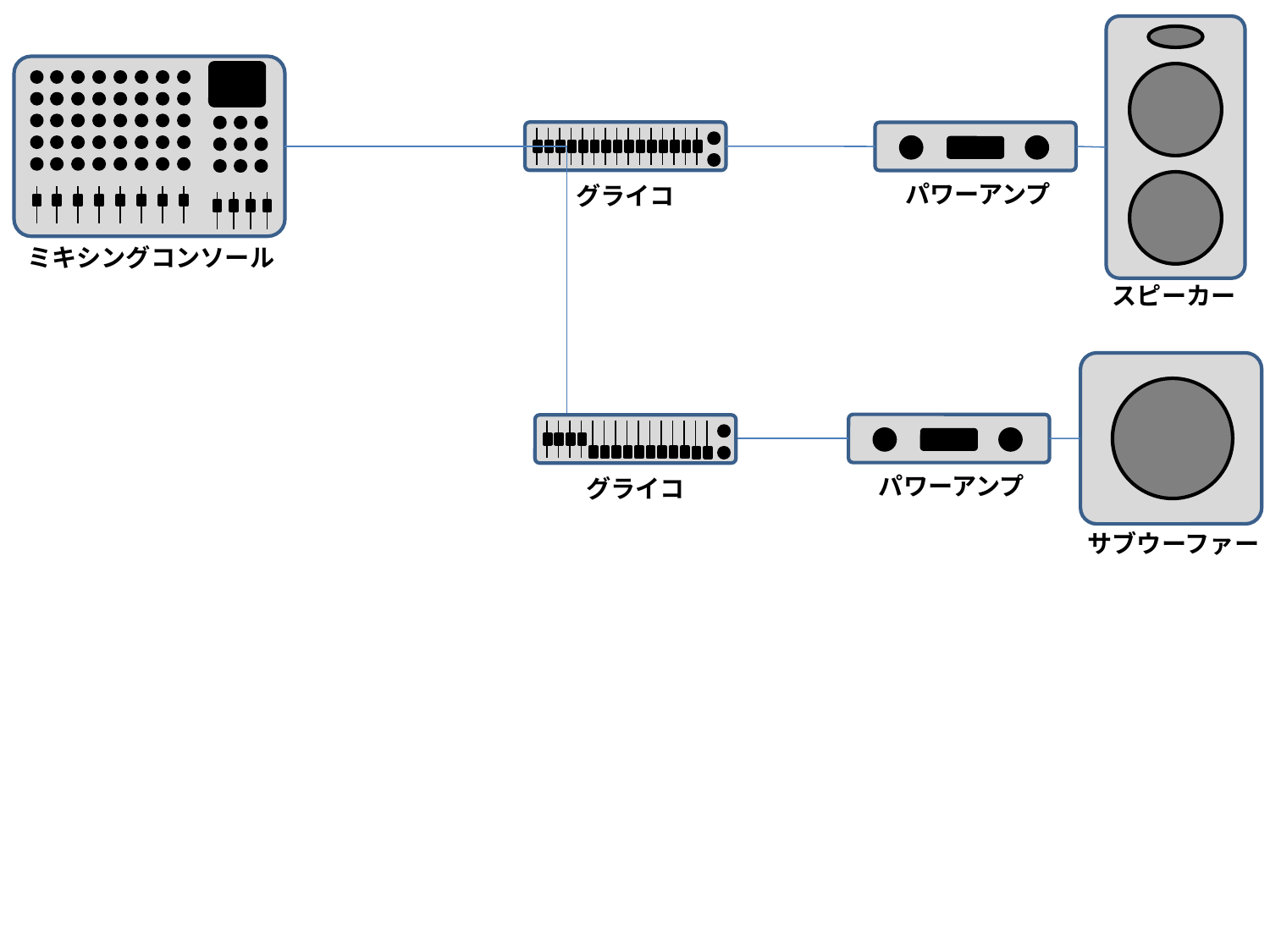

パワーアンプ
グライコ
ミキシングコンソール
スピーカー

パワーアンプ
グライコ
サブウーファー